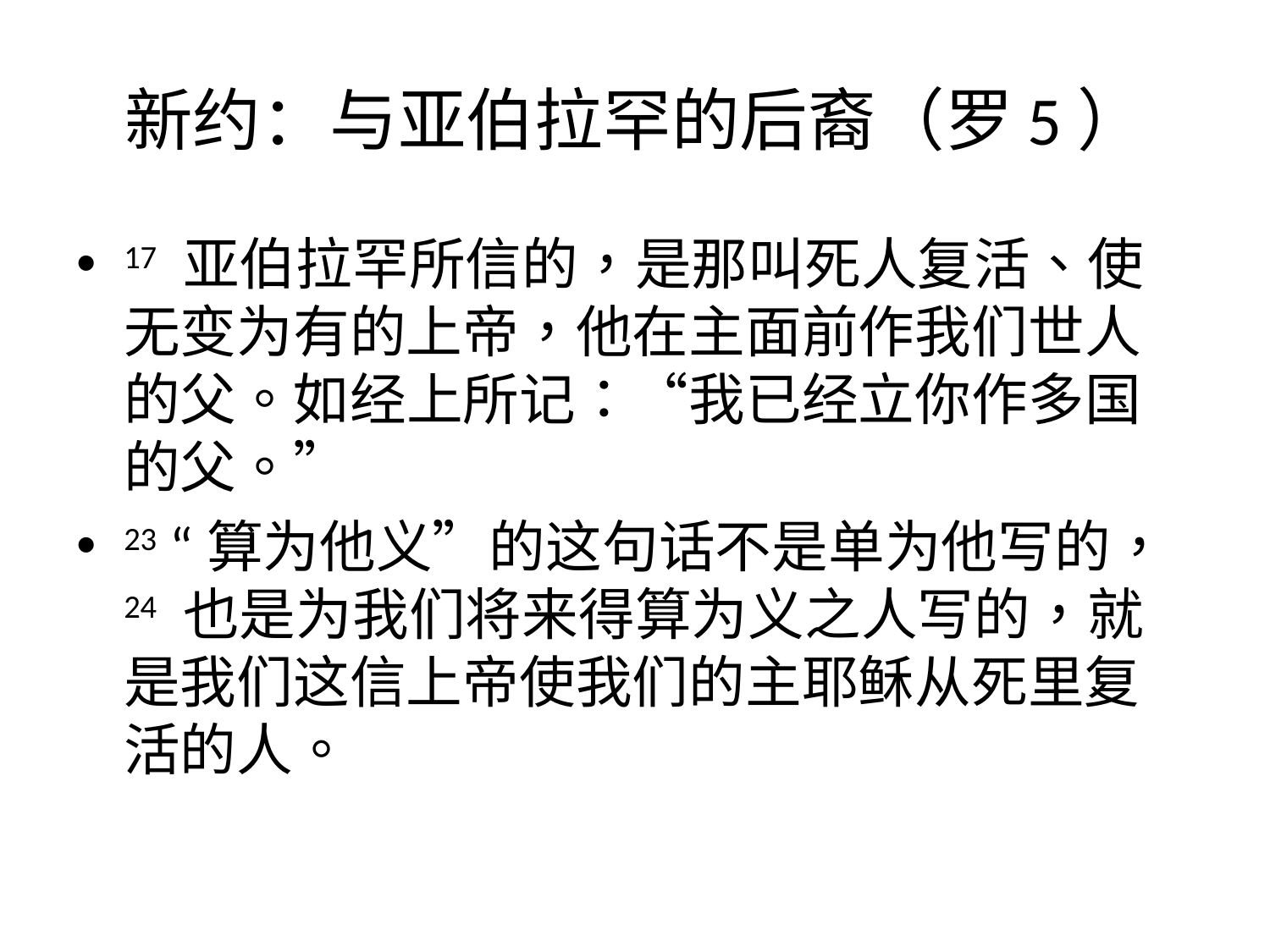

# 新约：与亚伯拉罕的后裔（罗5）
17 亚伯拉罕所信的，是那叫死人复活、使无变为有的上帝，他在主面前作我们世人的父。如经上所记：“我已经立你作多国的父。”
23 “算为他义”的这句话不是单为他写的， 24 也是为我们将来得算为义之人写的，就是我们这信上帝使我们的主耶稣从死里复活的人。